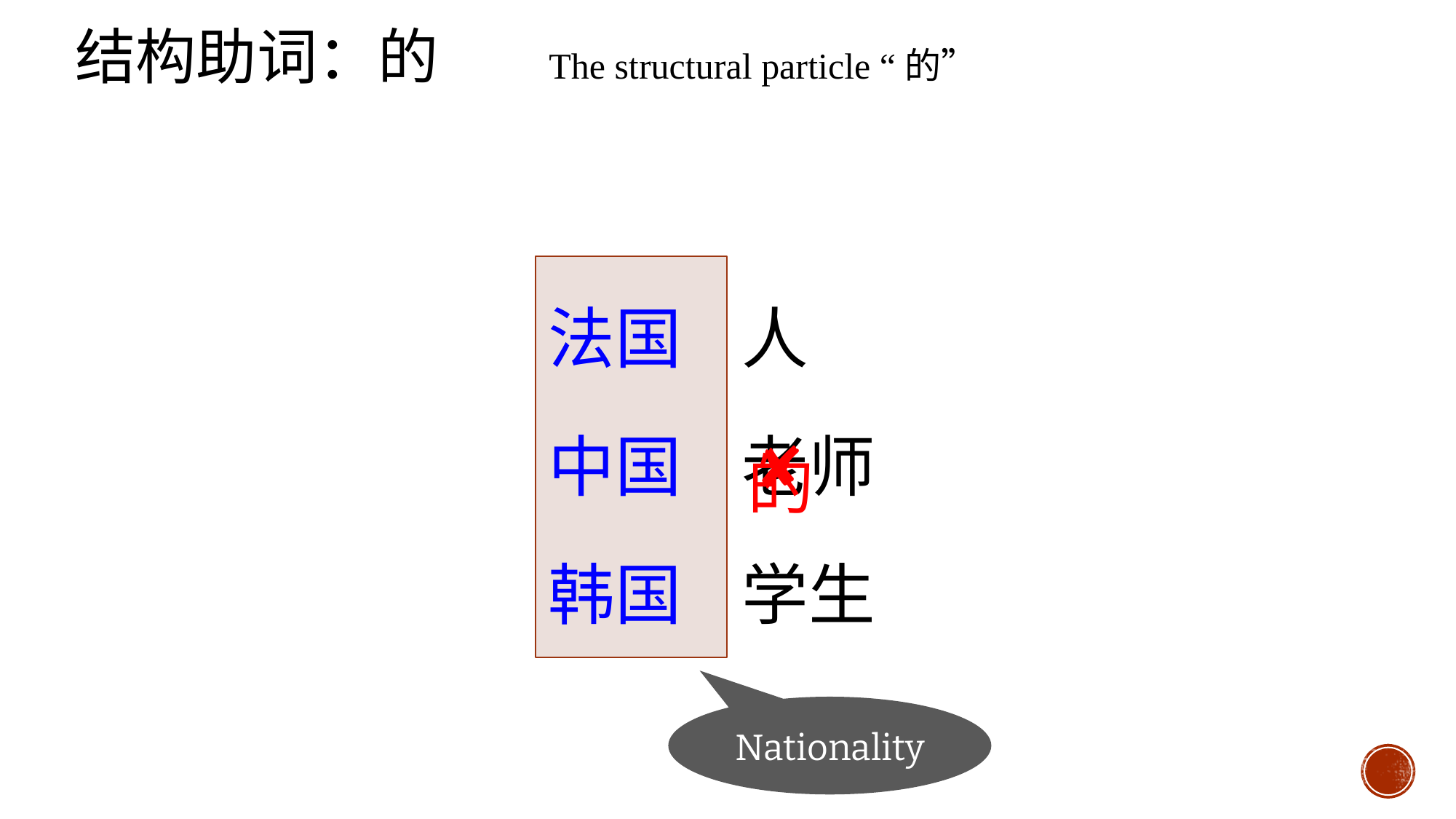

结构助词：的       The structural particle “的”

  法国    人
  中国    老师
  韩国    学生

的
✘
Nationality